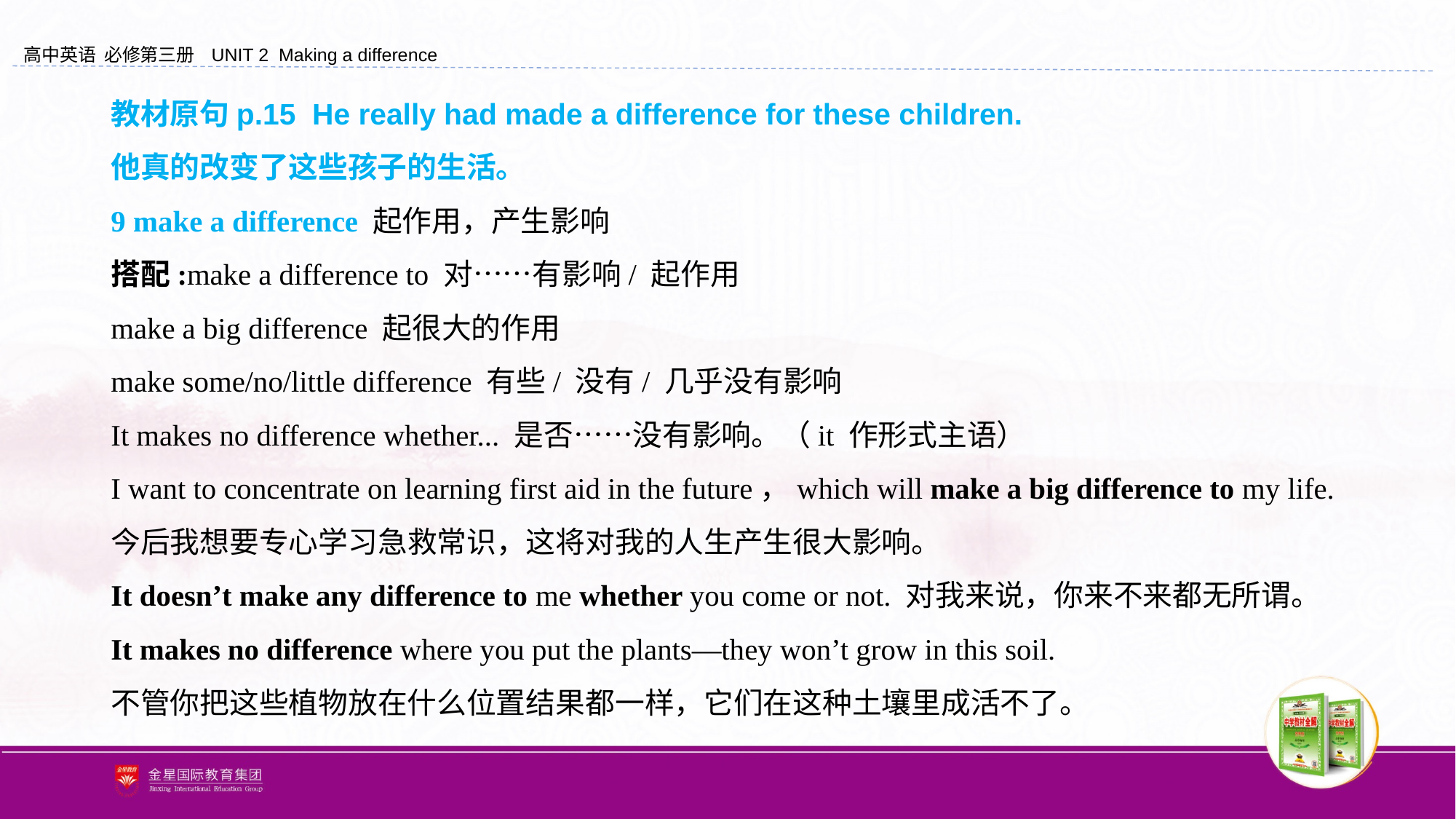

教材原句p.15  He really had made a difference for these children.
他真的改变了这些孩子的生活。
9 make a difference 起作用，产生影响
搭配:make a difference to 对……有影响/ 起作用
make a big difference 起很大的作用
make some/no/little difference 有些/ 没有/ 几乎没有影响
It makes no difference whether... 是否……没有影响。（it 作形式主语）
I want to concentrate on learning first aid in the future，which will make a big difference to my life.
今后我想要专心学习急救常识，这将对我的人生产生很大影响。
It doesn’t make any difference to me whether you come or not. 对我来说，你来不来都无所谓。
It makes no difference where you put the plants—they won’t grow in this soil.
不管你把这些植物放在什么位置结果都一样，它们在这种土壤里成活不了。